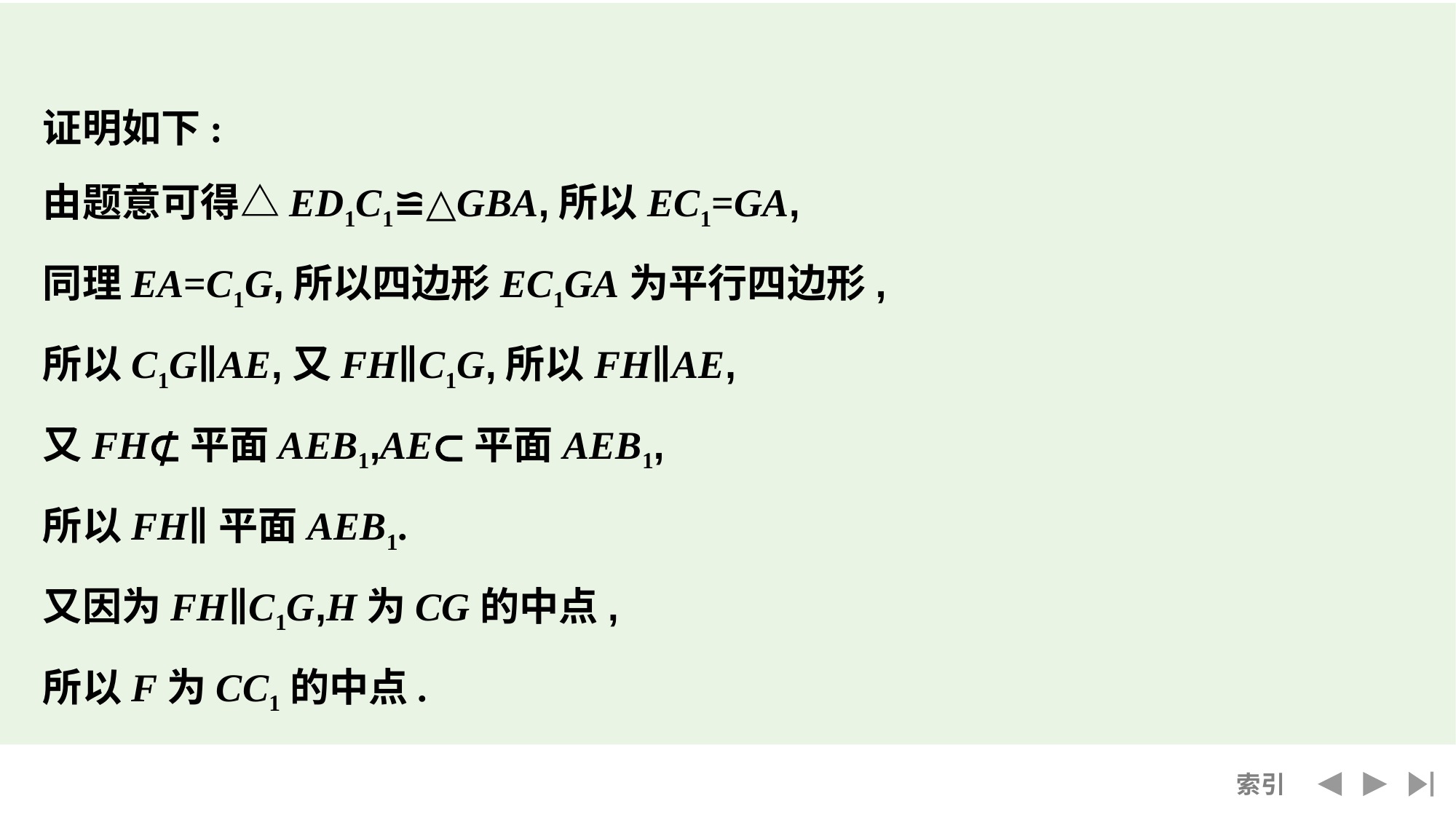

证明如下:
由题意可得△ED1C1≌△GBA,所以EC1=GA,
同理EA=C1G,所以四边形EC1GA为平行四边形,
所以C1G∥AE,又FH∥C1G,所以FH∥AE,
又FH⊄平面AEB1,AE⊂平面AEB1,
所以FH∥平面AEB1.
又因为FH∥C1G,H为CG的中点,
所以F为CC1的中点.